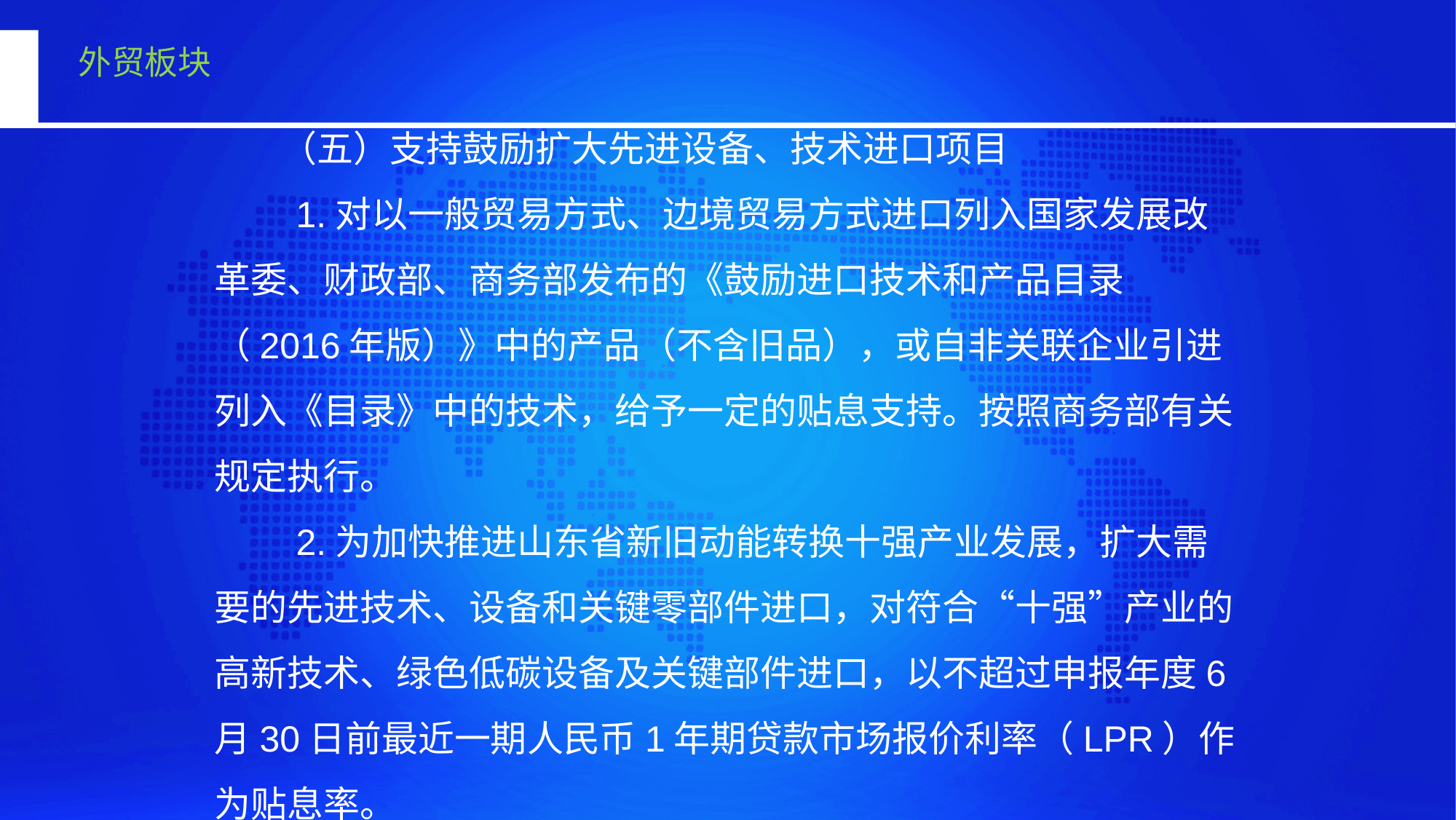

外贸板块

       （五）支持鼓励扩大先进设备、技术进口项目
        1.对以一般贸易方式、边境贸易方式进口列入国家发展改革委、财政部、商务部发布的《鼓励进口技术和产品目录（2016年版）》中的产品（不含旧品），或自非关联企业引进列入《目录》中的技术，给予一定的贴息支持。按照商务部有关规定执行。
        2.为加快推进山东省新旧动能转换十强产业发展，扩大需要的先进技术、设备和关键零部件进口，对符合“十强”产业的高新技术、绿色低碳设备及关键部件进口，以不超过申报年度6月30日前最近一期人民币1年期贷款市场报价利率（LPR）作为贴息率。